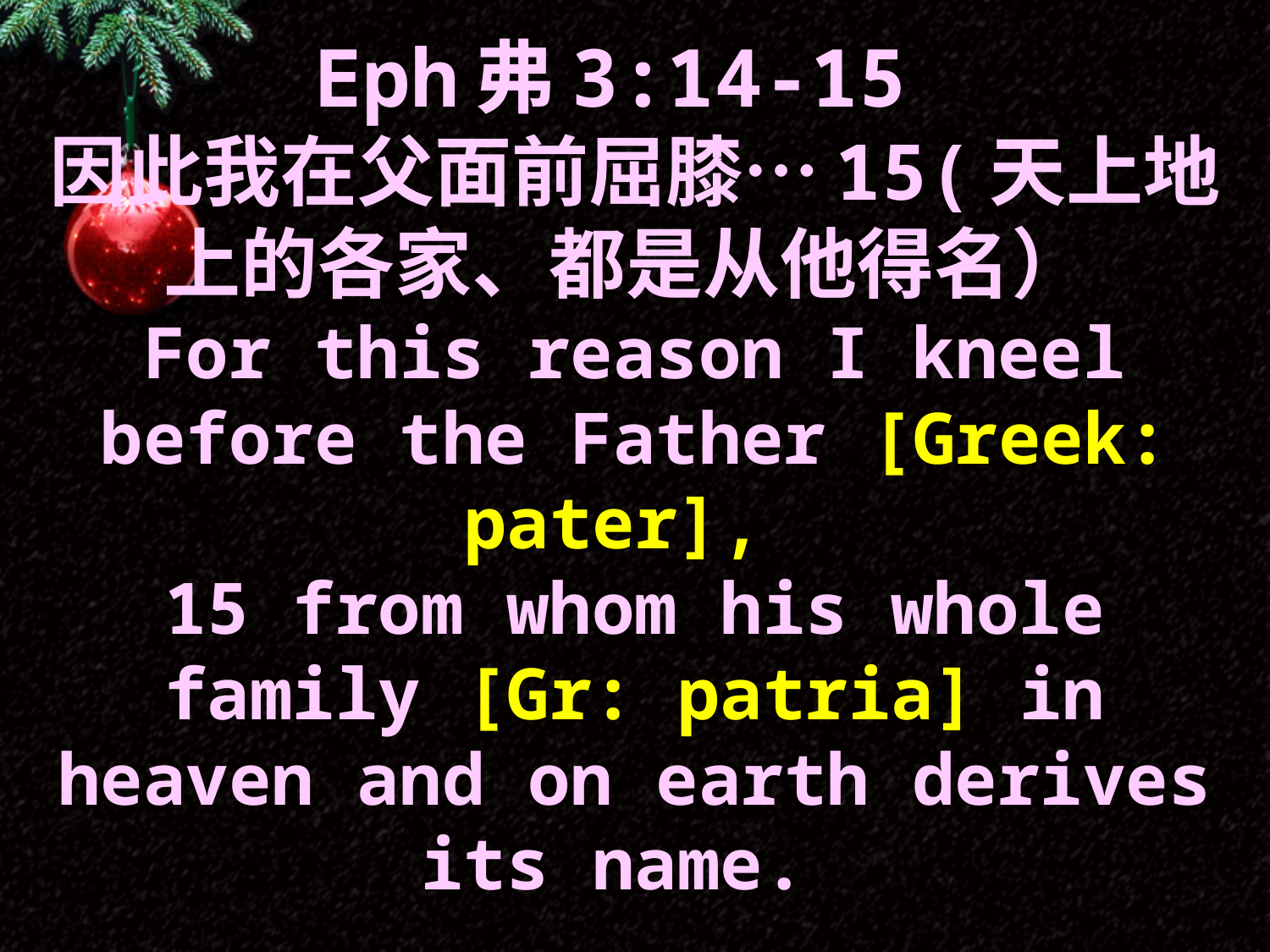

Eph弗3:14-15
因此我在父面前屈膝…15(天上地上的各家、都是从他得名）
For this reason I kneel before the Father [Greek: pater],
15 from whom his whole family [Gr: patria] in heaven and on earth derives its name.